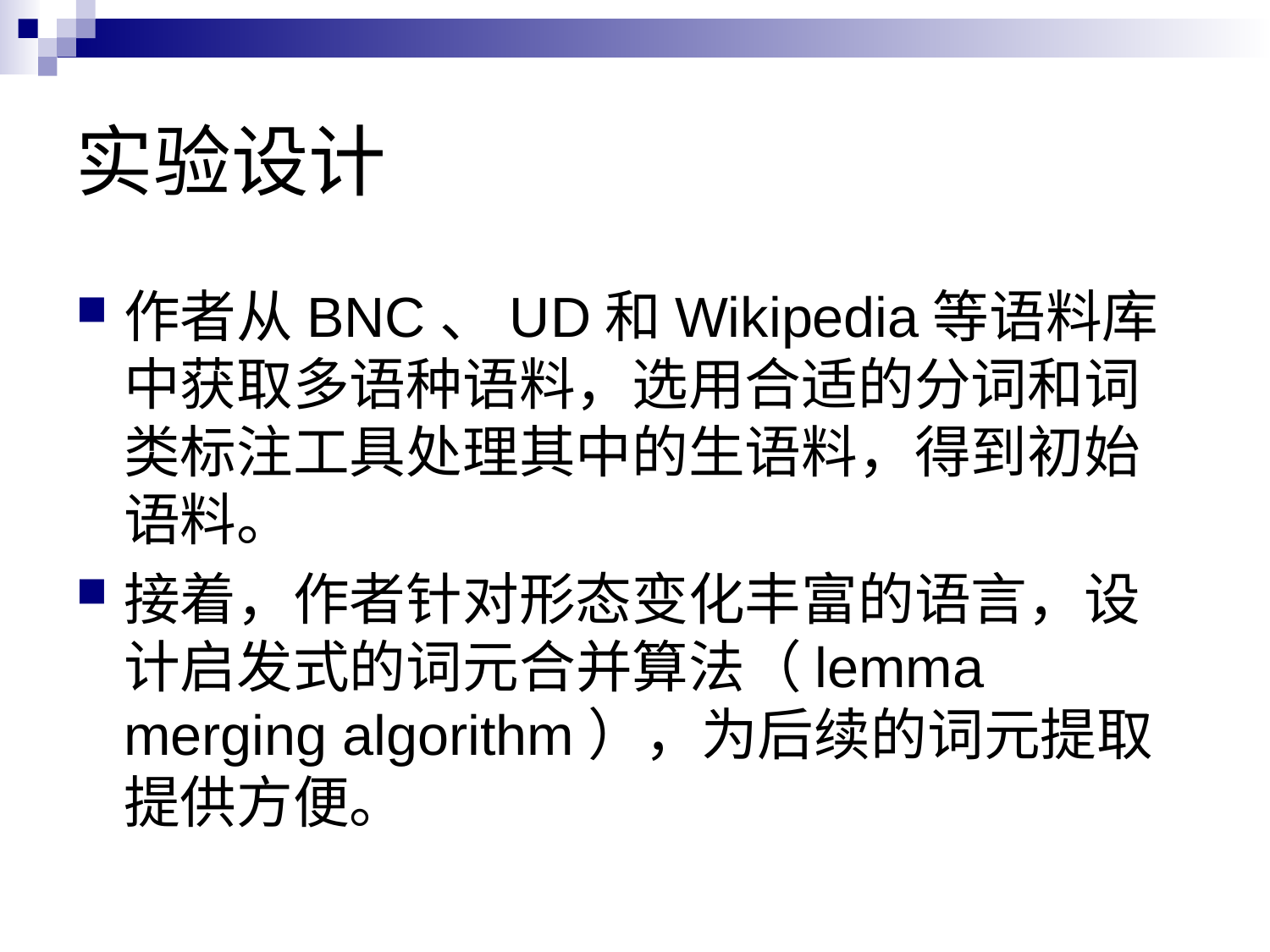

# 实验设计
作者从BNC、UD和Wikipedia等语料库中获取多语种语料，选用合适的分词和词类标注工具处理其中的生语料，得到初始语料。
接着，作者针对形态变化丰富的语言，设计启发式的词元合并算法（lemma merging algorithm），为后续的词元提取提供方便。